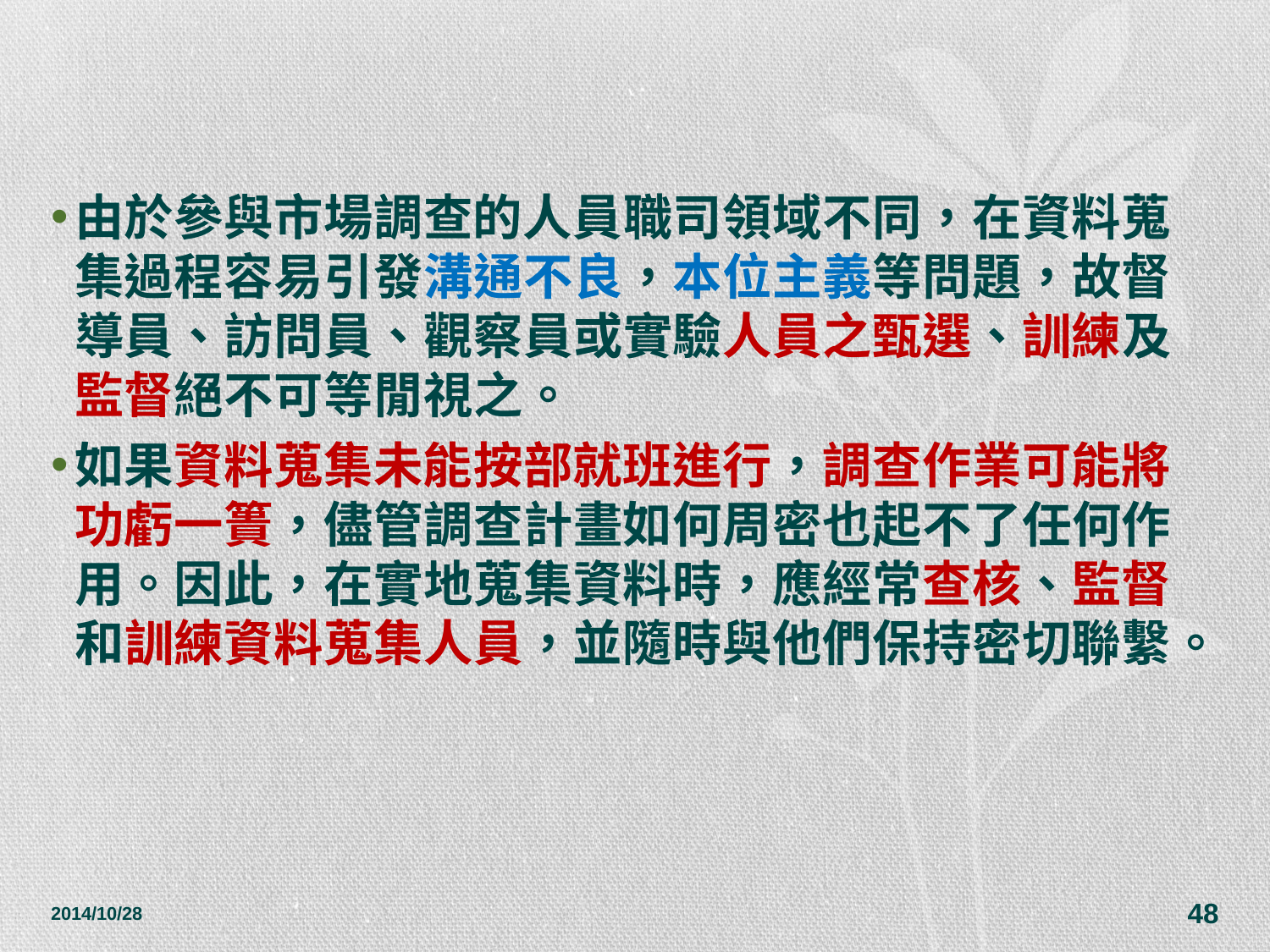

#
由於參與市場調查的人員職司領域不同，在資料蒐集過程容易引發溝通不良，本位主義等問題，故督導員、訪問員、觀察員或實驗人員之甄選、訓練及監督絕不可等閒視之。
如果資料蒐集未能按部就班進行，調查作業可能將功虧一簣，儘管調查計畫如何周密也起不了任何作用。因此，在實地蒐集資料時，應經常查核、監督和訓練資料蒐集人員，並隨時與他們保持密切聯繫。

2014/10/28
48